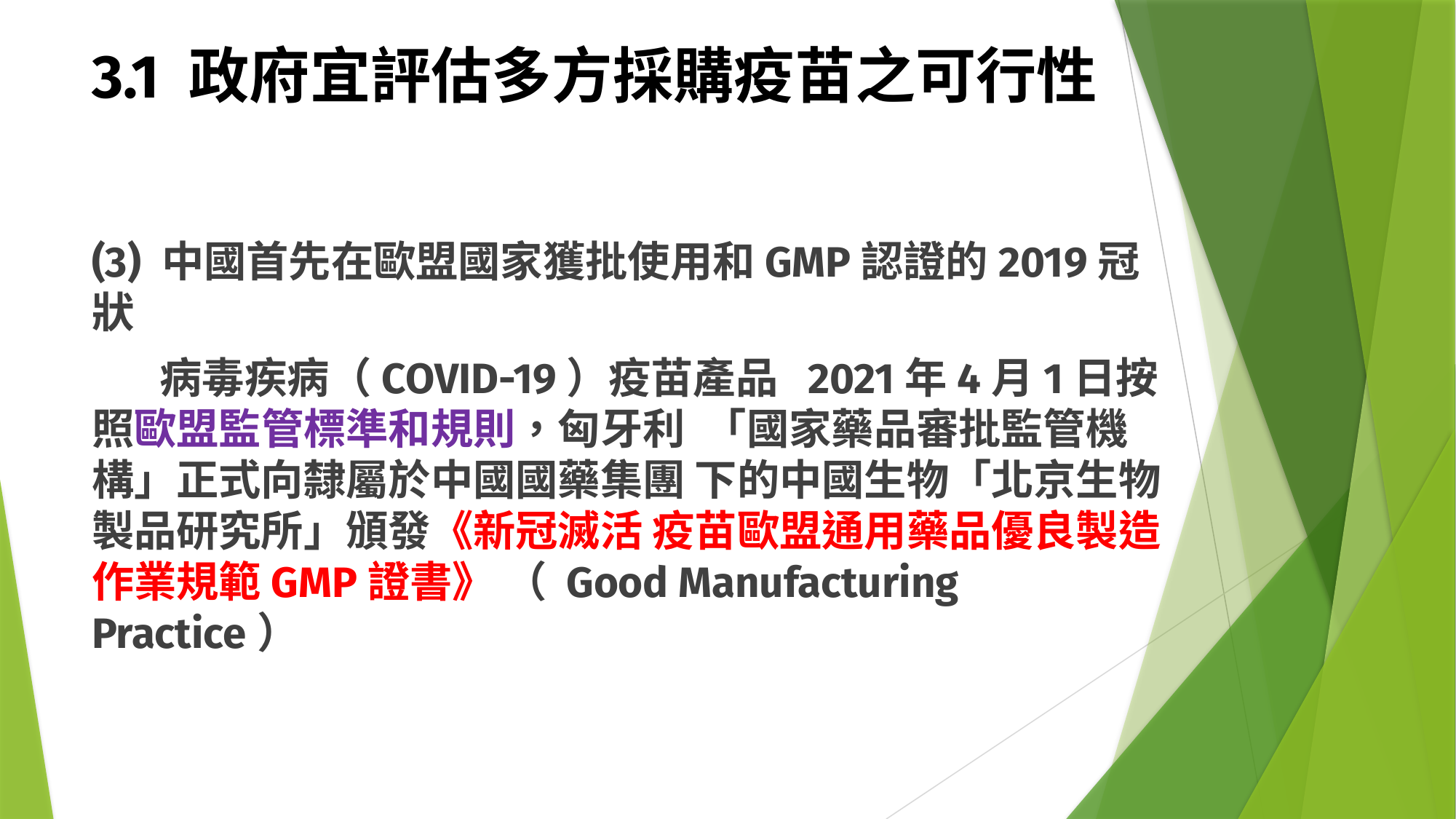

# 3.1 政府宜評估多方採購疫苗之可行性
(3) 中國首先在歐盟國家獲批使用和GMP認證的2019冠狀
      病毒疾病（COVID-19）疫苗產品  2021年4月1日按照歐盟監管標準和規則，匈牙利  「國家藥品審批監管機構」正式向隸屬於中國國藥集團 下的中國生物「北京生物製品研究所」頒發《新冠滅活 疫苗歐盟通用藥品優良製造作業規範GMP證書》 （ Good Manufacturing   Practice）